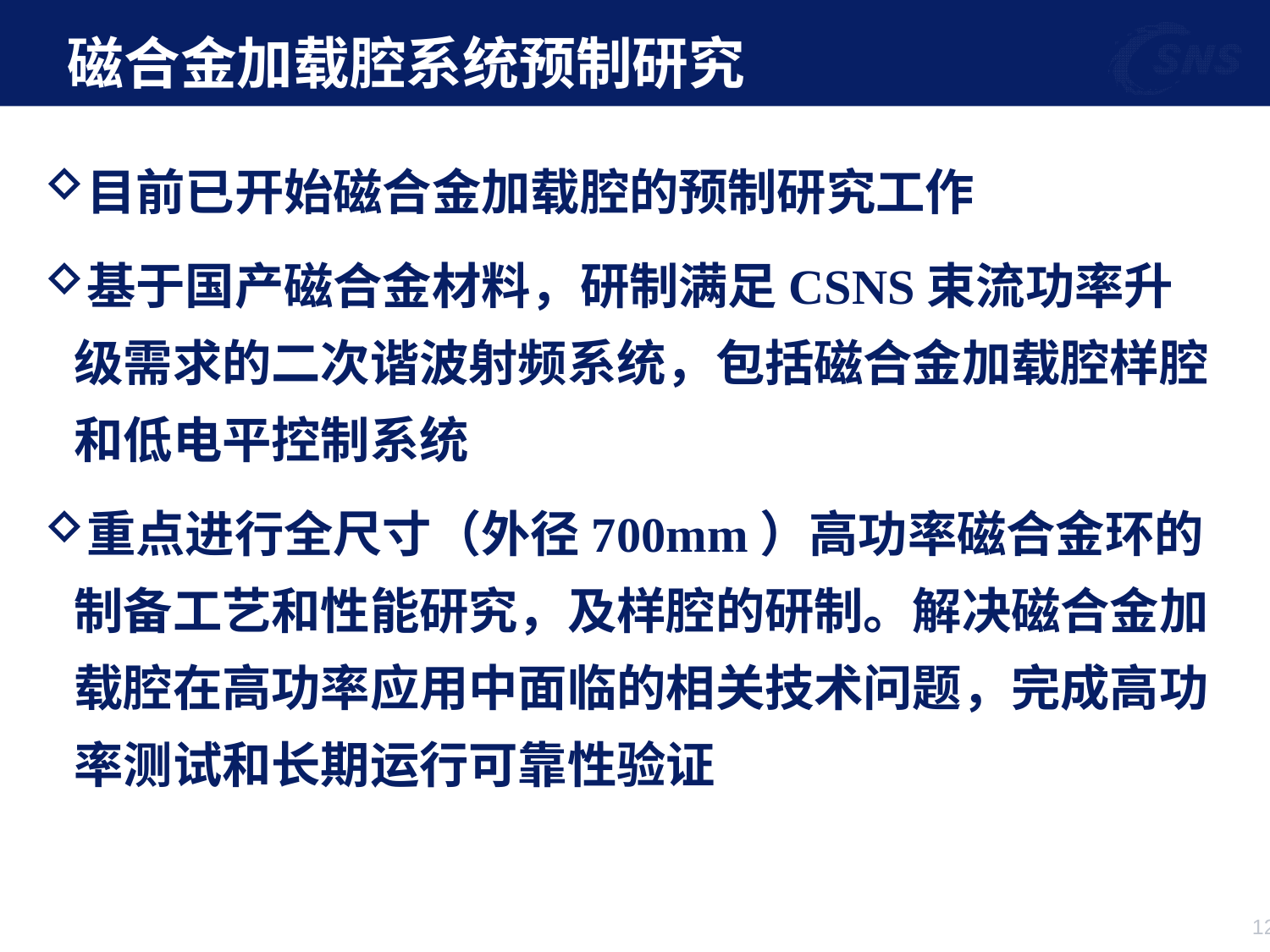

# 磁合金加载腔系统预制研究
目前已开始磁合金加载腔的预制研究工作
基于国产磁合金材料，研制满足CSNS束流功率升级需求的二次谐波射频系统，包括磁合金加载腔样腔和低电平控制系统
重点进行全尺寸（外径700mm）高功率磁合金环的制备工艺和性能研究，及样腔的研制。解决磁合金加载腔在高功率应用中面临的相关技术问题，完成高功率测试和长期运行可靠性验证